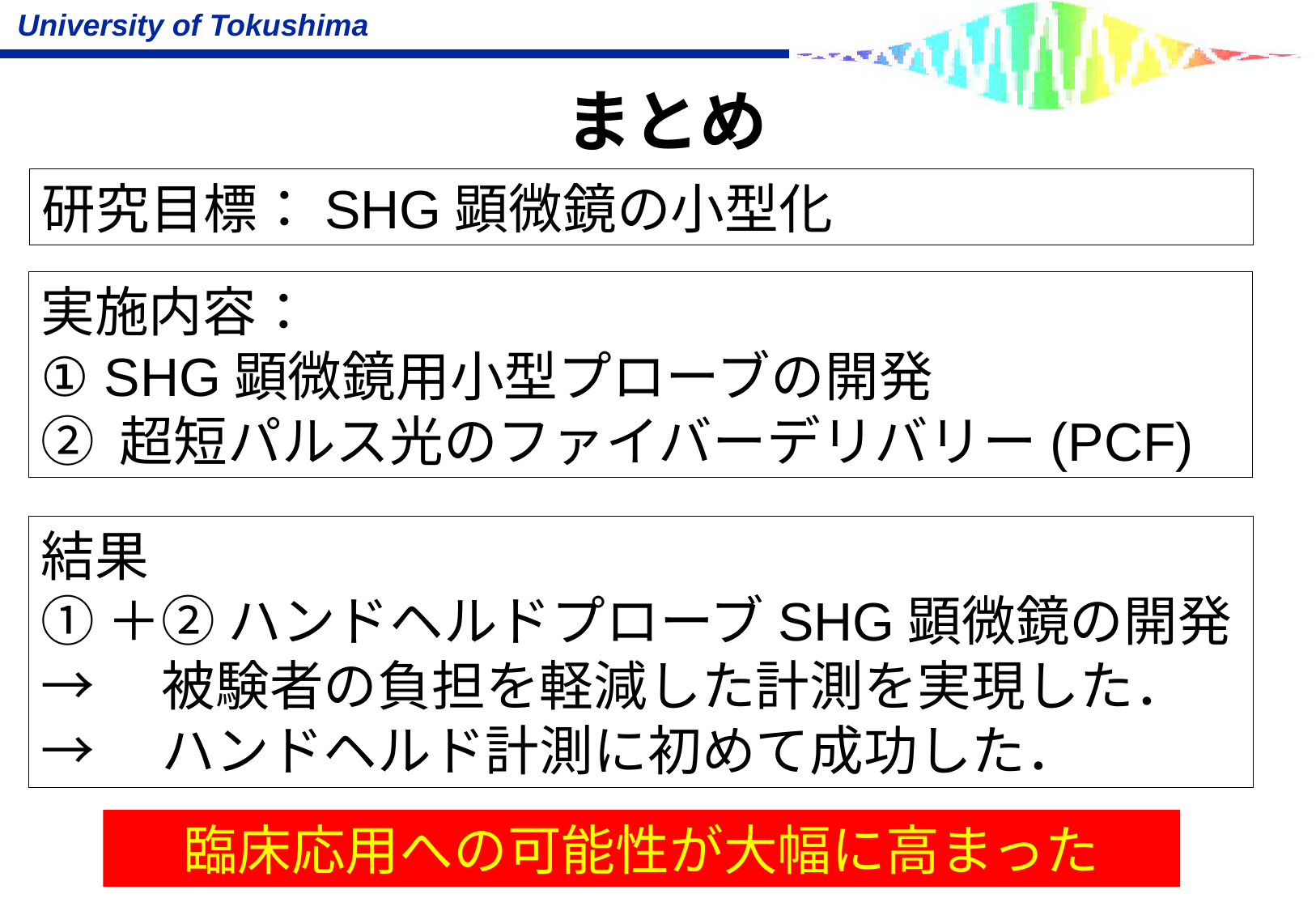

まとめ
研究目標：SHG顕微鏡の小型化
実施内容：
① SHG顕微鏡用小型プローブの開発
② 超短パルス光のファイバーデリバリー(PCF)
結果
①＋② ハンドヘルドプローブSHG顕微鏡の開発
→　被験者の負担を軽減した計測を実現した．
→　ハンドヘルド計測に初めて成功した．
臨床応用への可能性が大幅に高まった